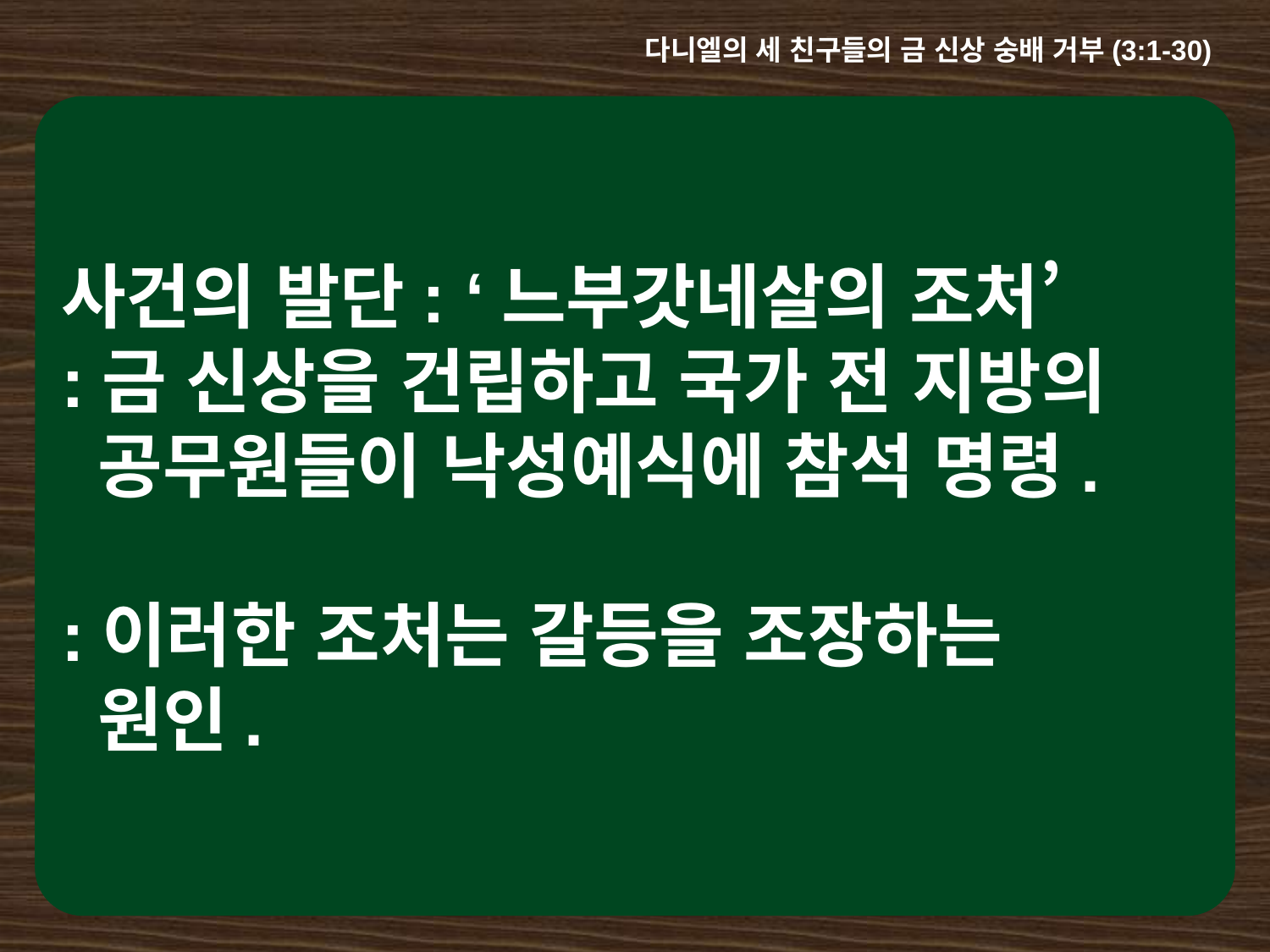

다니엘의 세 친구들의 금 신상 숭배 거부(3:1-30)
사건의 발단: ‘느부갓네살의 조처’
:금 신상을 건립하고 국가 전 지방의
 공무원들이 낙성예식에 참석 명령.

:이러한 조처는 갈등을 조장하는
 원인.